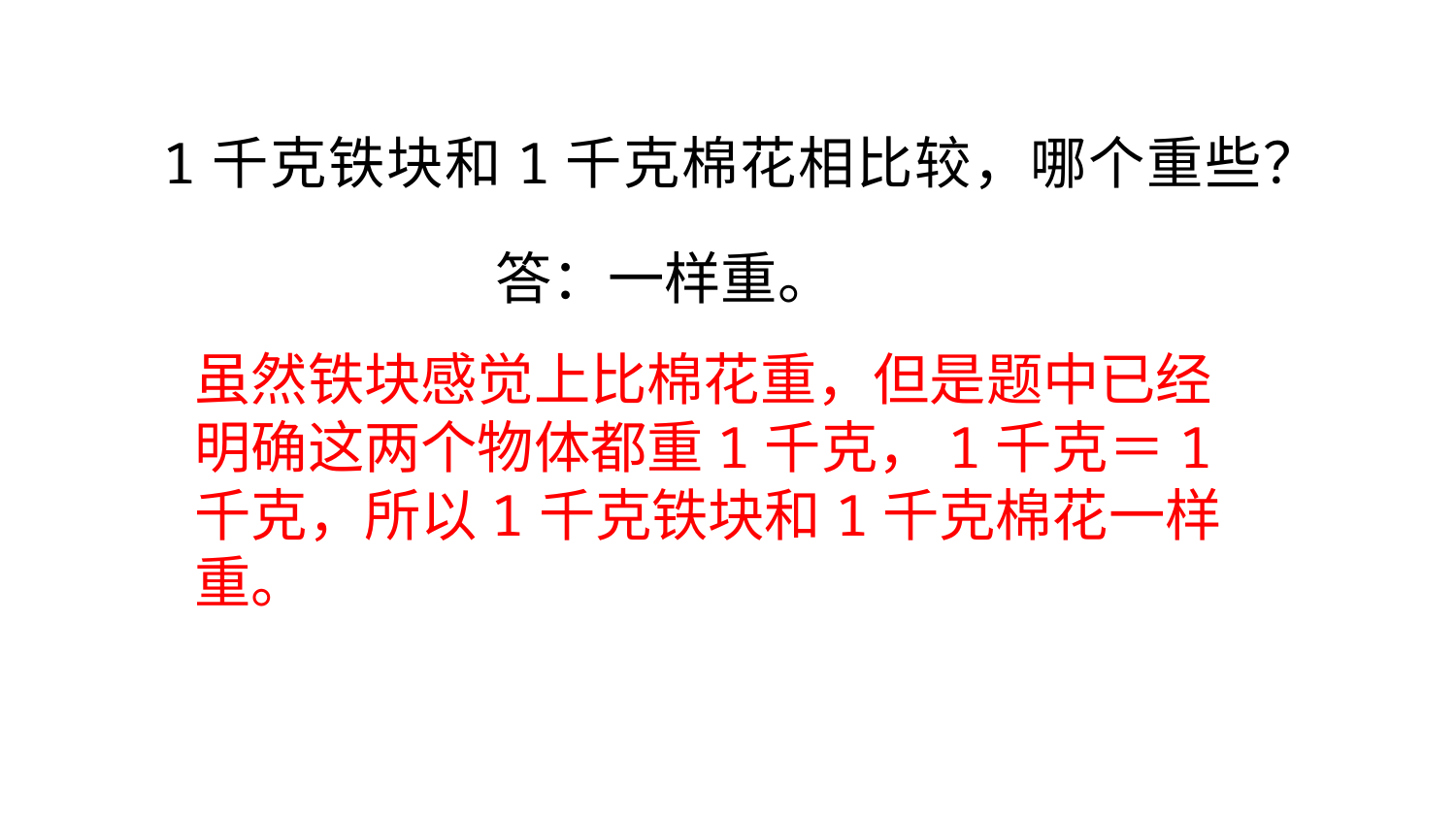

1千克铁块和1千克棉花相比较，哪个重些？
答：一样重。
虽然铁块感觉上比棉花重，但是题中已经明确这两个物体都重1千克，1千克＝1千克，所以1千克铁块和1千克棉花一样重。